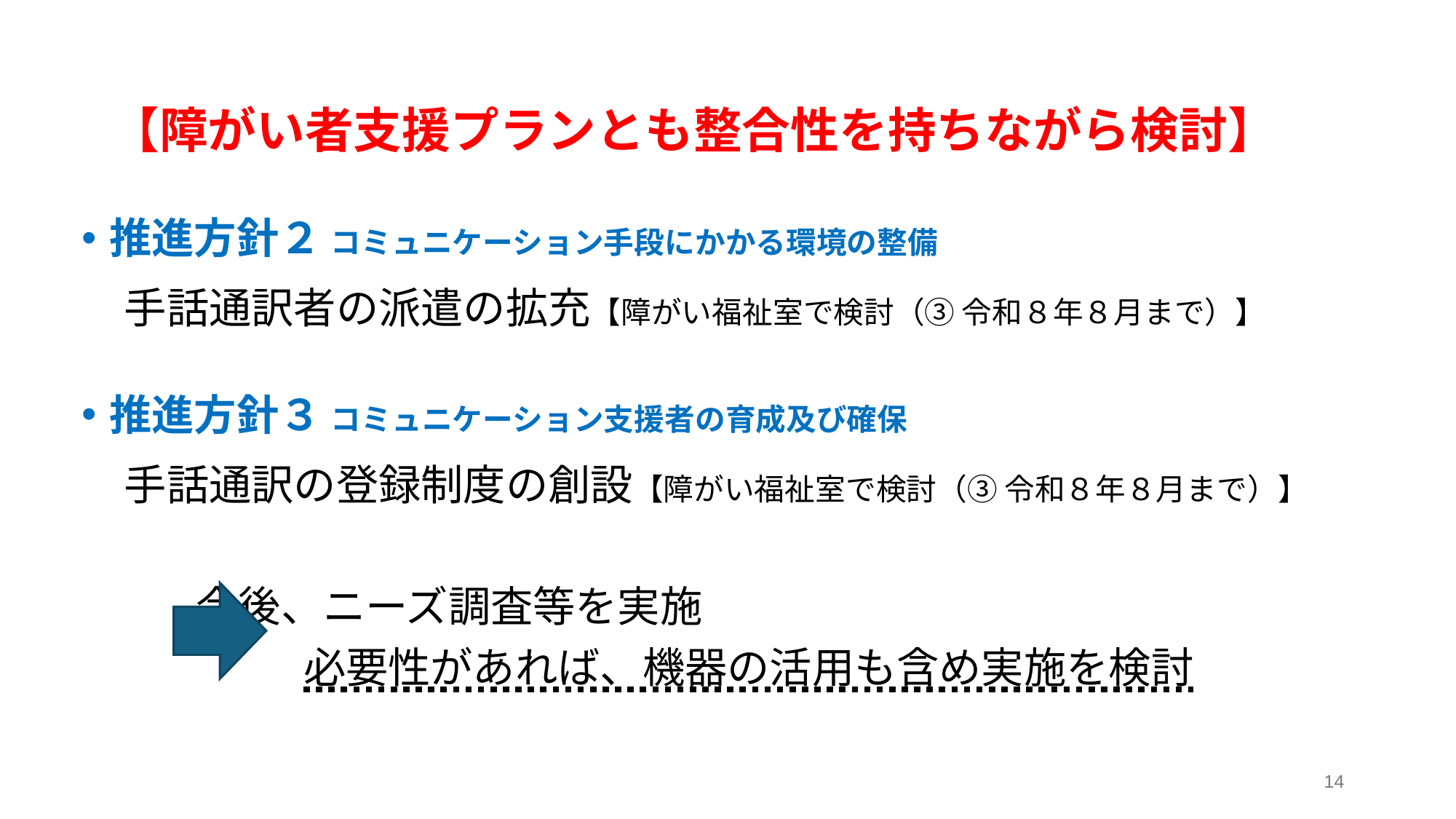

【障がい者支援プランとも整合性を持ちながら検討】
推進方針２ コミュニケーション手段にかかる環境の整備
　手話通訳者の派遣の拡充【障がい福祉室で検討（③ 令和８年８月まで）】
推進方針３ コミュニケーション支援者の育成及び確保
　手話通訳の登録制度の創設【障がい福祉室で検討（③ 令和８年８月まで）】

           今後、ニーズ調査等を実施
　　　　　 必要性があれば、機器の活用も含め実施を検討

14